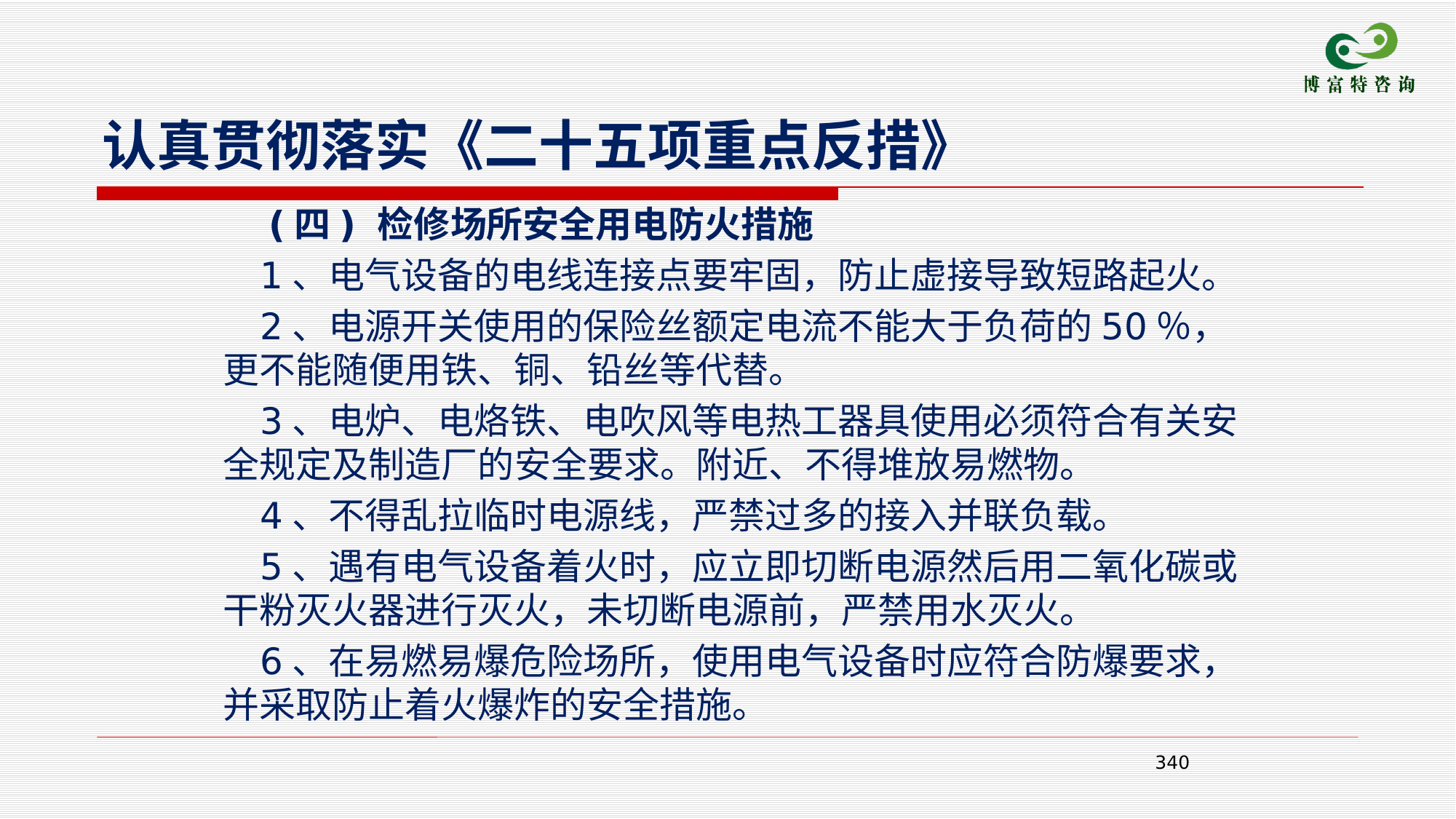

认真贯彻落实《二十五项重点反措》
        (四) 检修场所安全用电防火措施
        1、电气设备的电线连接点要牢固，防止虚接导致短路起火。
        2、电源开关使用的保险丝额定电流不能大于负荷的50％，更不能随便用铁、铜、铅丝等代替。
        3、电炉、电烙铁、电吹风等电热工器具使用必须符合有关安全规定及制造厂的安全要求。附近、不得堆放易燃物。
        4、不得乱拉临时电源线，严禁过多的接入并联负载。
        5、遇有电气设备着火时，应立即切断电源然后用二氧化碳或干粉灭火器进行灭火，未切断电源前，严禁用水灭火。
        6、在易燃易爆危险场所，使用电气设备时应符合防爆要求，并采取防止着火爆炸的安全措施。

340